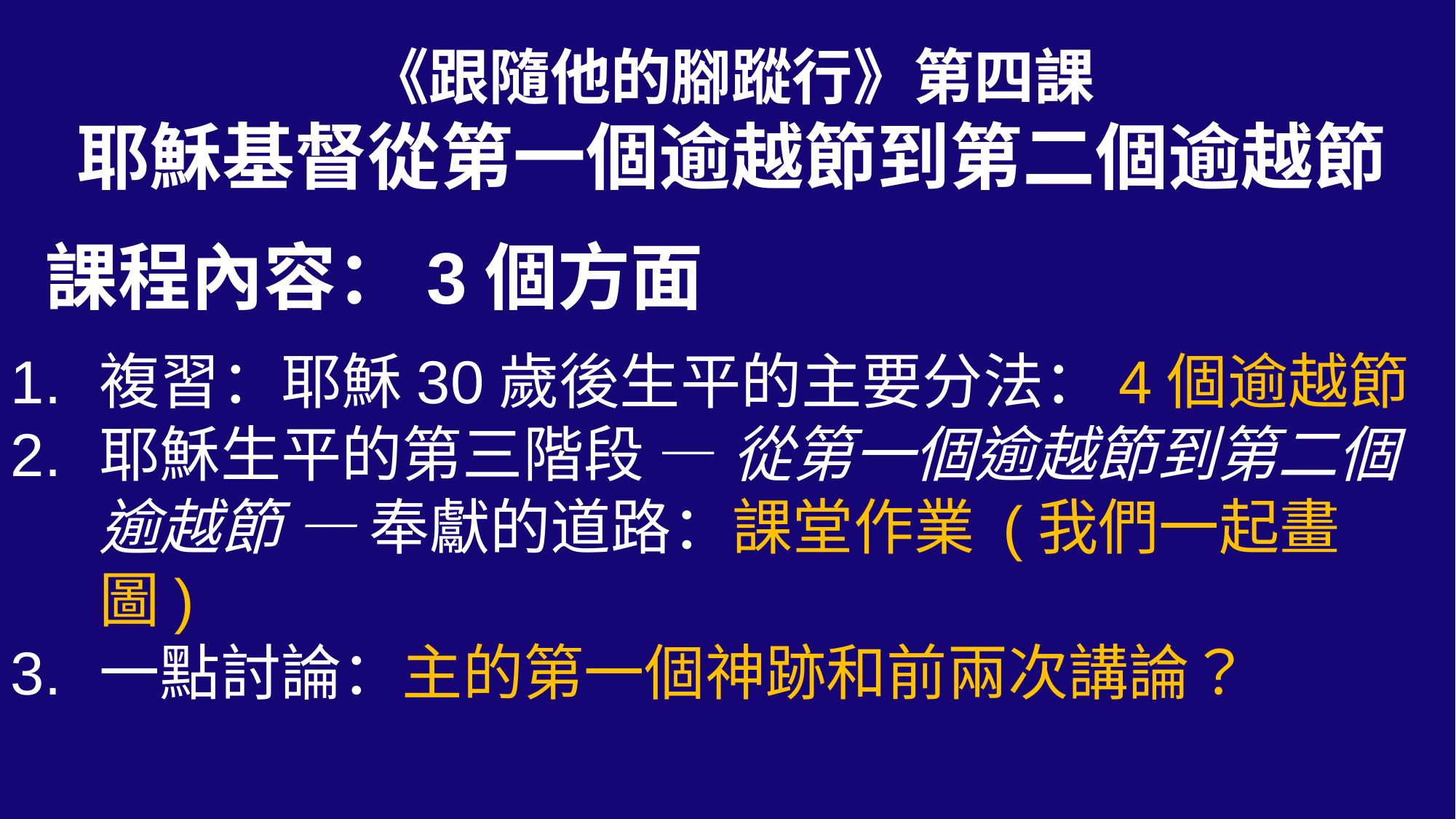

《跟隨他的腳蹤行》第四課
耶穌基督從第一個逾越節到第二個逾越節
課程內容：3個方面
複習：耶穌30歲後生平的主要分法：4個逾越節
耶穌生平的第三階段 — 從第一個逾越節到第二個逾越節 — 奉獻的道路：課堂作業 (我們一起畫圖)
一點討論：主的第一個神跡和前兩次講論？